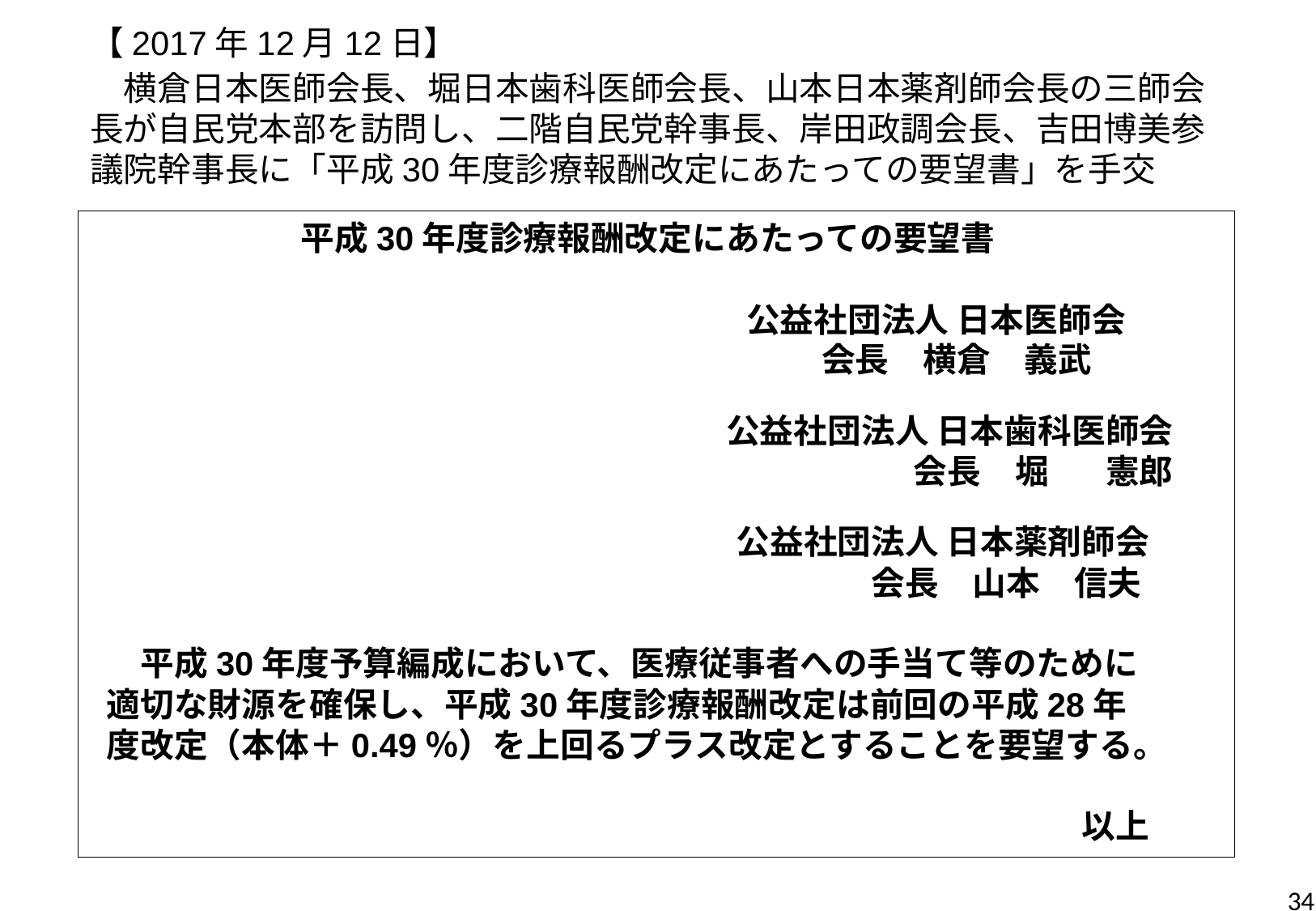

【2017年12月12日】
　横倉日本医師会長、堀日本歯科医師会長、山本日本薬剤師会長の三師会長が自民党本部を訪問し、二階自民党幹事長、岸田政調会長、吉田博美参議院幹事長に「平成30年度診療報酬改定にあたっての要望書」を手交
平成30年度診療報酬改定にあたっての要望書

公益社団法人 日本医師会
　会長　横倉　義武
公益社団法人 日本歯科医師会
会長　堀　   憲郎
公益社団法人 日本薬剤師会
　会長　山本　信夫

　平成30年度予算編成において、医療従事者への手当て等のために適切な財源を確保し、平成30年度診療報酬改定は前回の平成28年度改定（本体＋0.49％）を上回るプラス改定とすることを要望する。

以上
34